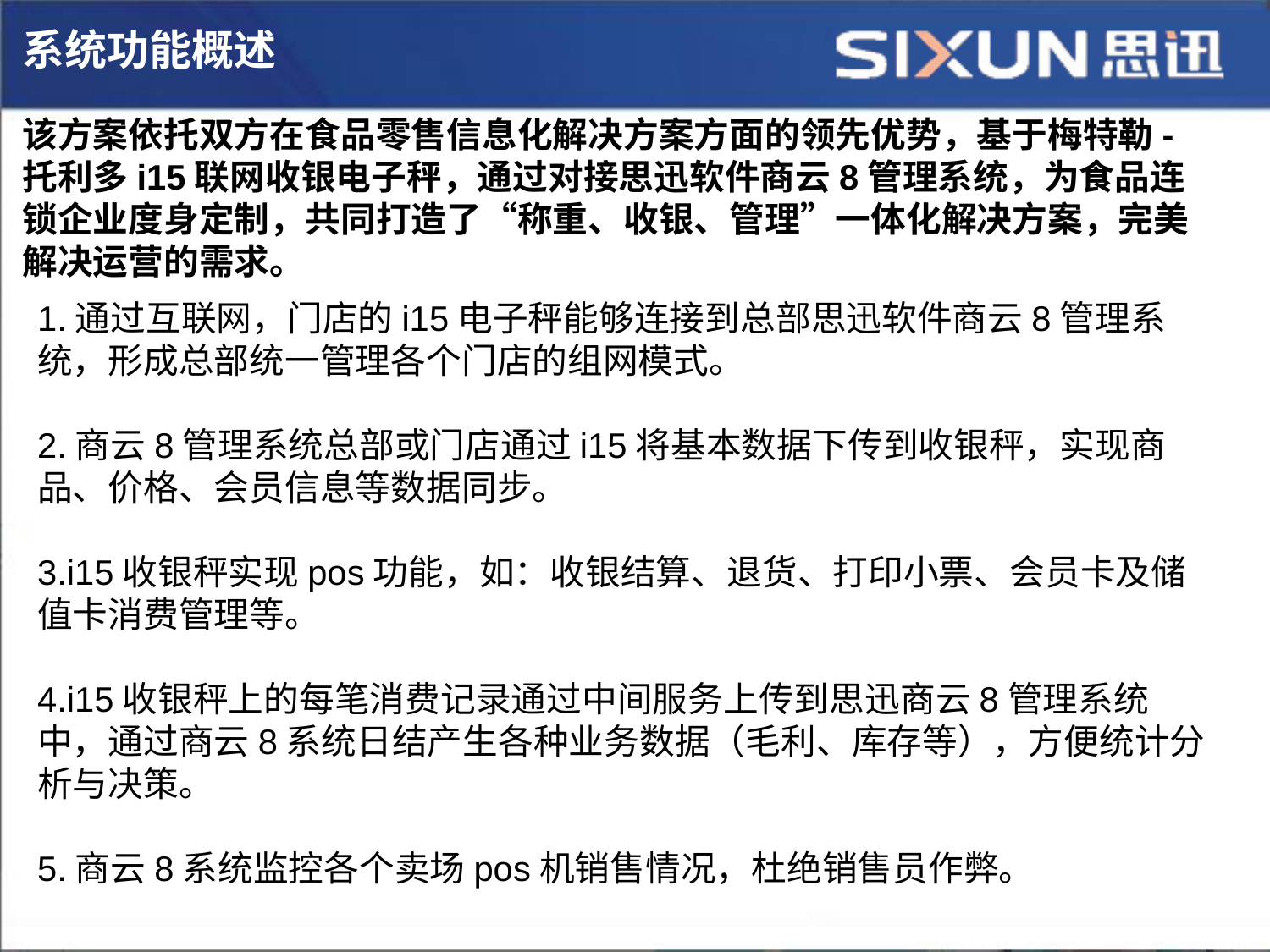

系统功能概述
该方案依托双方在食品零售信息化解决方案方面的领先优势，基于梅特勒-托利多i15联网收银电子秤，通过对接思迅软件商云8管理系统，为食品连锁企业度身定制，共同打造了“称重、收银、管理”一体化解决方案，完美解决运营的需求。
1.通过互联网，门店的i15电子秤能够连接到总部思迅软件商云8管理系统，形成总部统一管理各个门店的组网模式。

2.商云8管理系统总部或门店通过i15将基本数据下传到收银秤，实现商品、价格、会员信息等数据同步。

3.i15收银秤实现pos功能，如：收银结算、退货、打印小票、会员卡及储值卡消费管理等。

4.i15收银秤上的每笔消费记录通过中间服务上传到思迅商云8管理系统中，通过商云8系统日结产生各种业务数据（毛利、库存等），方便统计分析与决策。

5.商云8系统监控各个卖场pos机销售情况，杜绝销售员作弊。